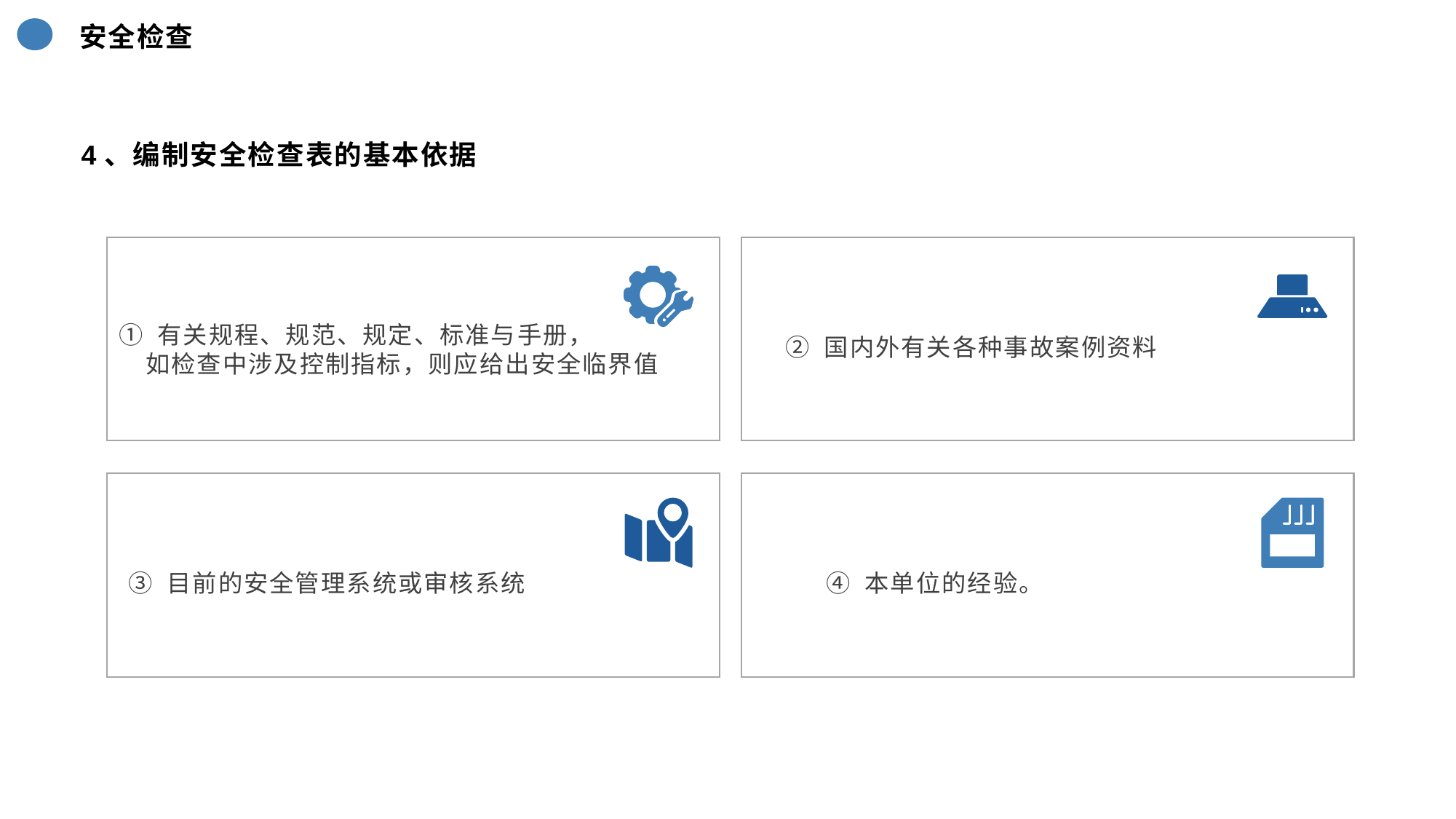

安全检查
4、编制安全检查表的基本依据

 ① 有关规程、规范、规定、标准与手册，
    如检查中涉及控制指标，则应给出安全临界值

    ② 国内外有关各种事故案例资料

③ 目前的安全管理系统或审核系统

 ④ 本单位的经验。